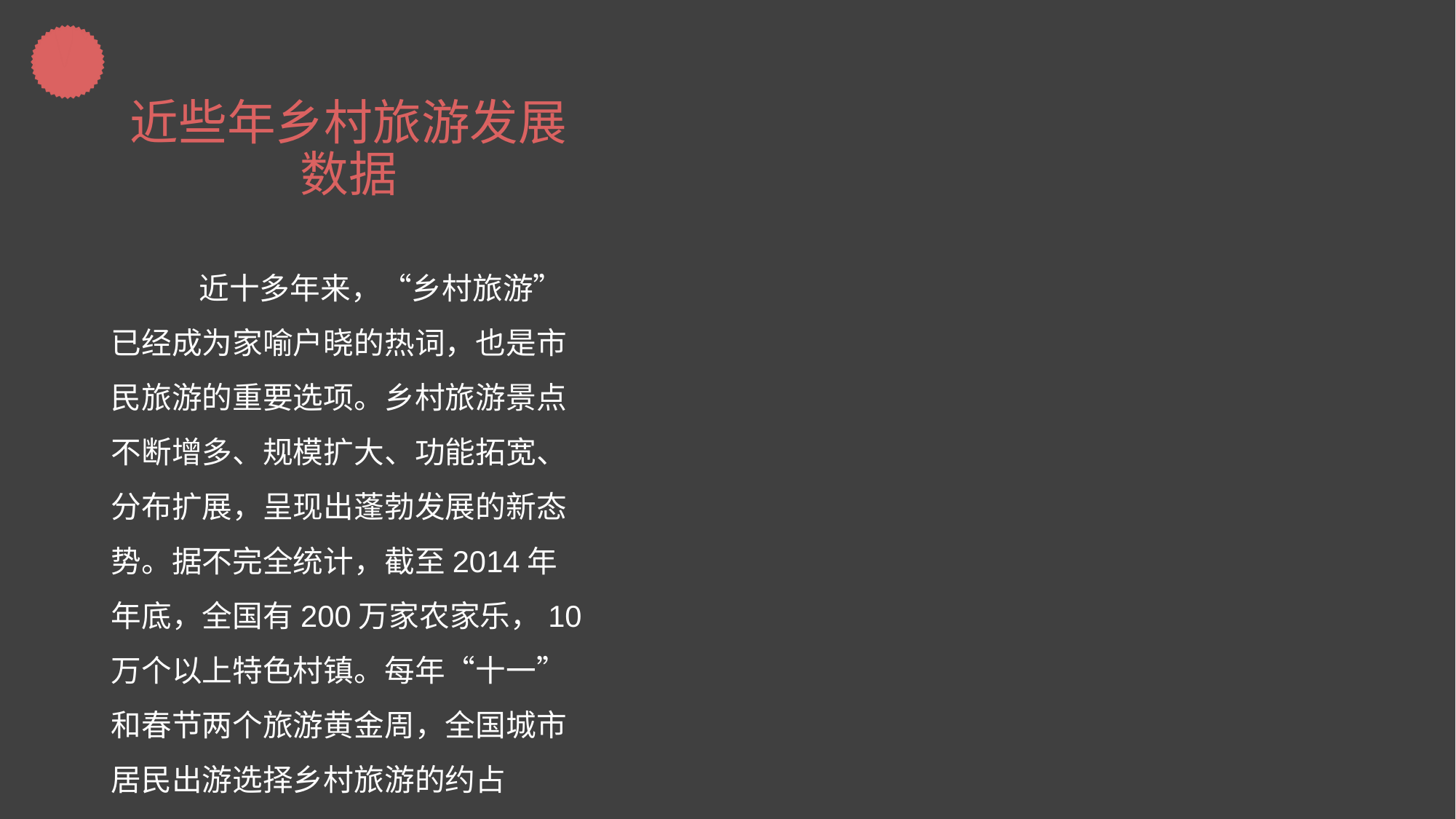

近些年乡村旅游发展数据
            近十多年来，“乡村旅游”已经成为家喻户晓的热词，也是市民旅游的重要选项。乡村旅游景点不断增多、规模扩大、功能拓宽、分布扩展，呈现出蓬勃发展的新态势。据不完全统计，截至2014年年底，全国有200万家农家乐，10万个以上特色村镇。每年“十一”和春节两个旅游黄金周，全国城市居民出游选择乡村旅游的约占70%，每个黄金周形成超过1亿人次规模的乡村旅游市场。当年全国乡村旅游的游客数量达12亿人次，占全部游客数量的30%；乡村旅游收入达3200亿元，带动了3300万农民致富。可以说，乡村旅游不仅是一种活动，而且成为一个高成长性的产业。